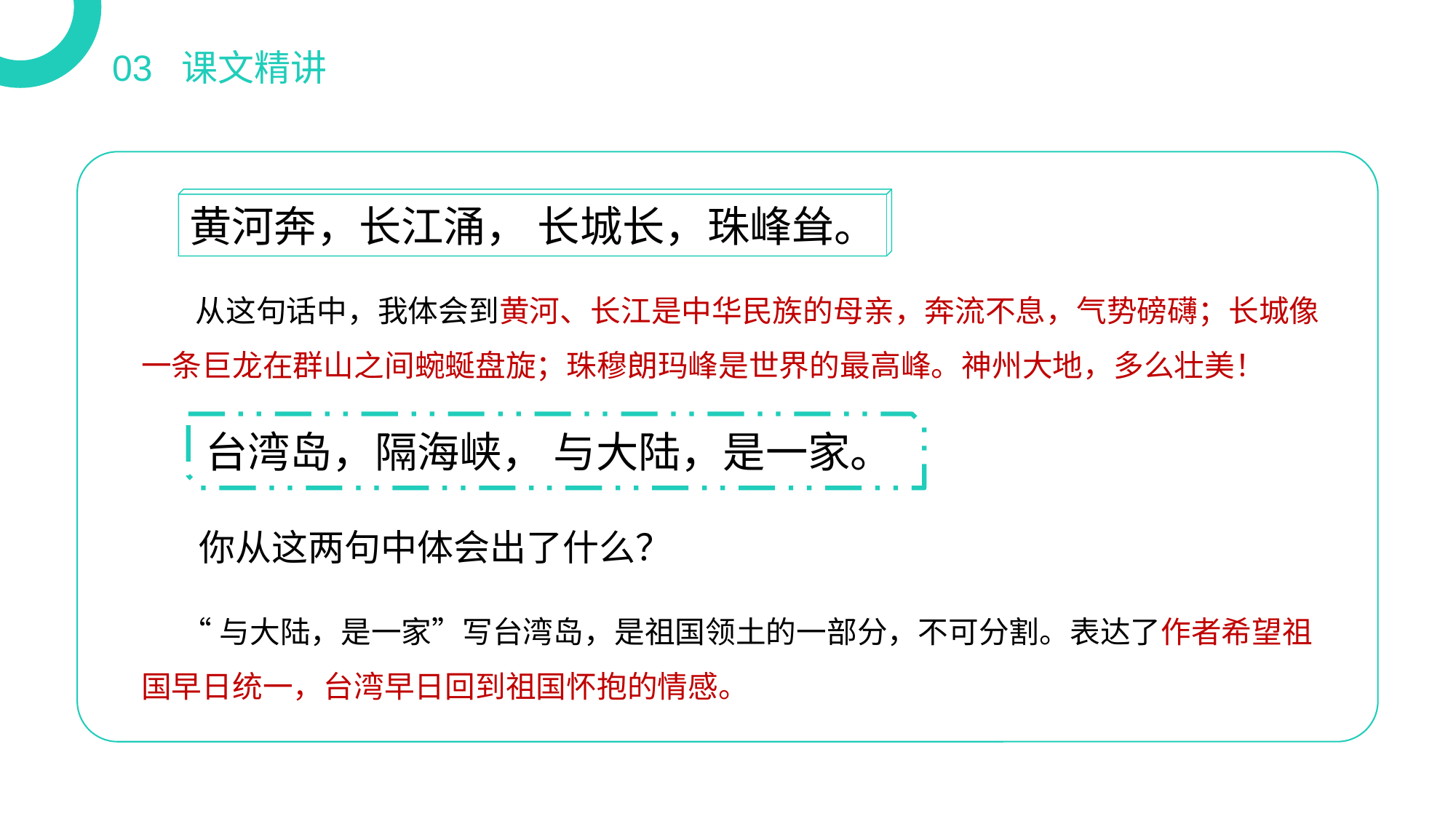

03  课文精讲
黄河奔，长江涌， 长城长，珠峰耸。
       从这句话中，我体会到黄河、长江是中华民族的母亲，奔流不息，气势磅礴；长城像一条巨龙在群山之间蜿蜒盘旋；珠穆朗玛峰是世界的最高峰。神州大地，多么壮美！
台湾岛，隔海峡， 与大陆，是一家。
你从这两句中体会出了什么？
      “与大陆，是一家”写台湾岛，是祖国领土的一部分，不可分割。表达了作者希望祖国早日统一，台湾早日回到祖国怀抱的情感。